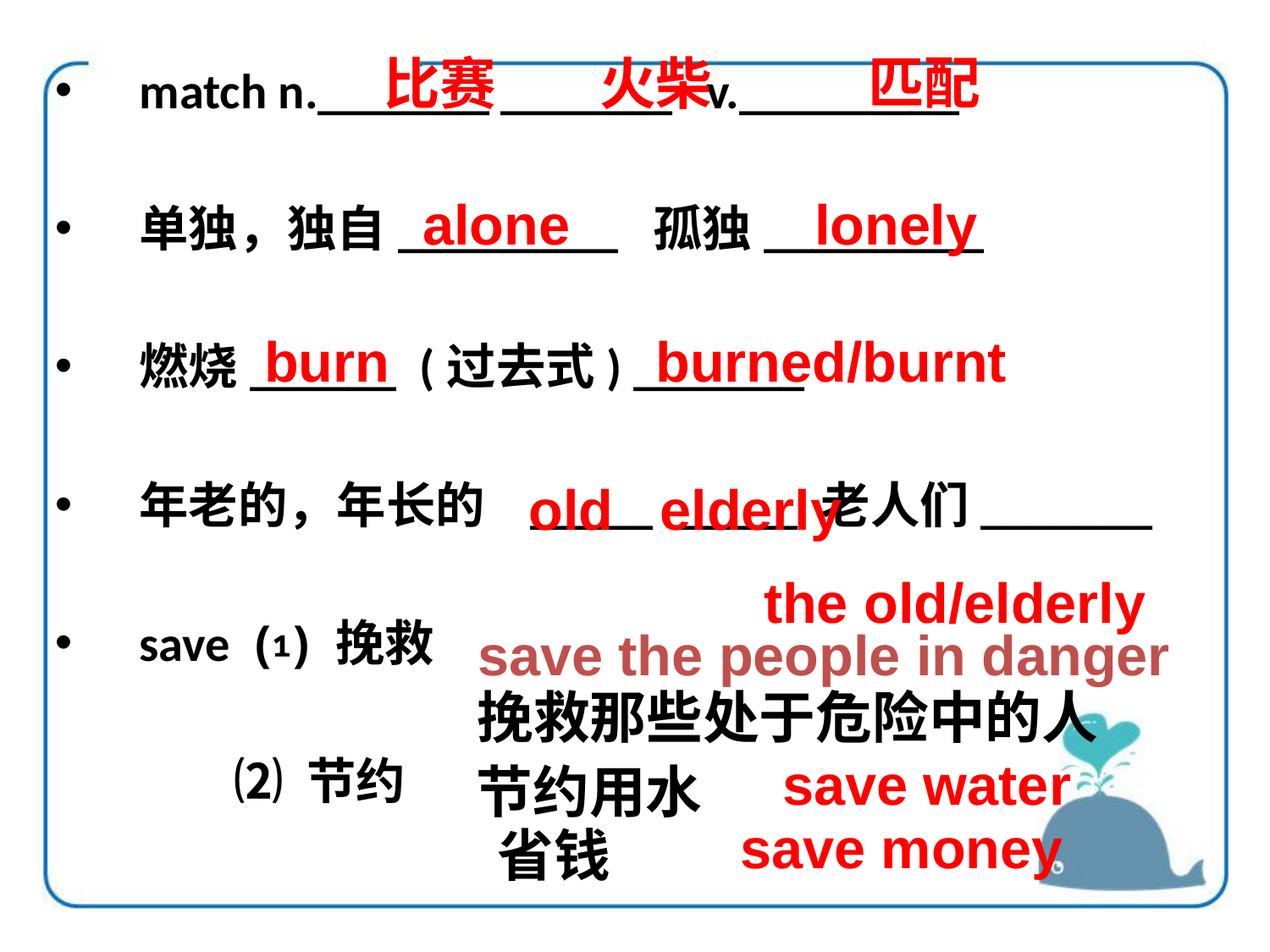

匹配

比赛        火柴
match n._______ _______   v._________

单独，独自_________  孤独_________

燃烧______  (过去式) _______

年老的，年长的   _____  _____ 老人们_______

save  ⑴ 挽救

                ⑵ 节约
alone
lonely

burn
burned/burnt

old   elderly
the old/elderly
save the people in danger
挽救那些处于危险中的人
save water
节约用水
save money
省钱